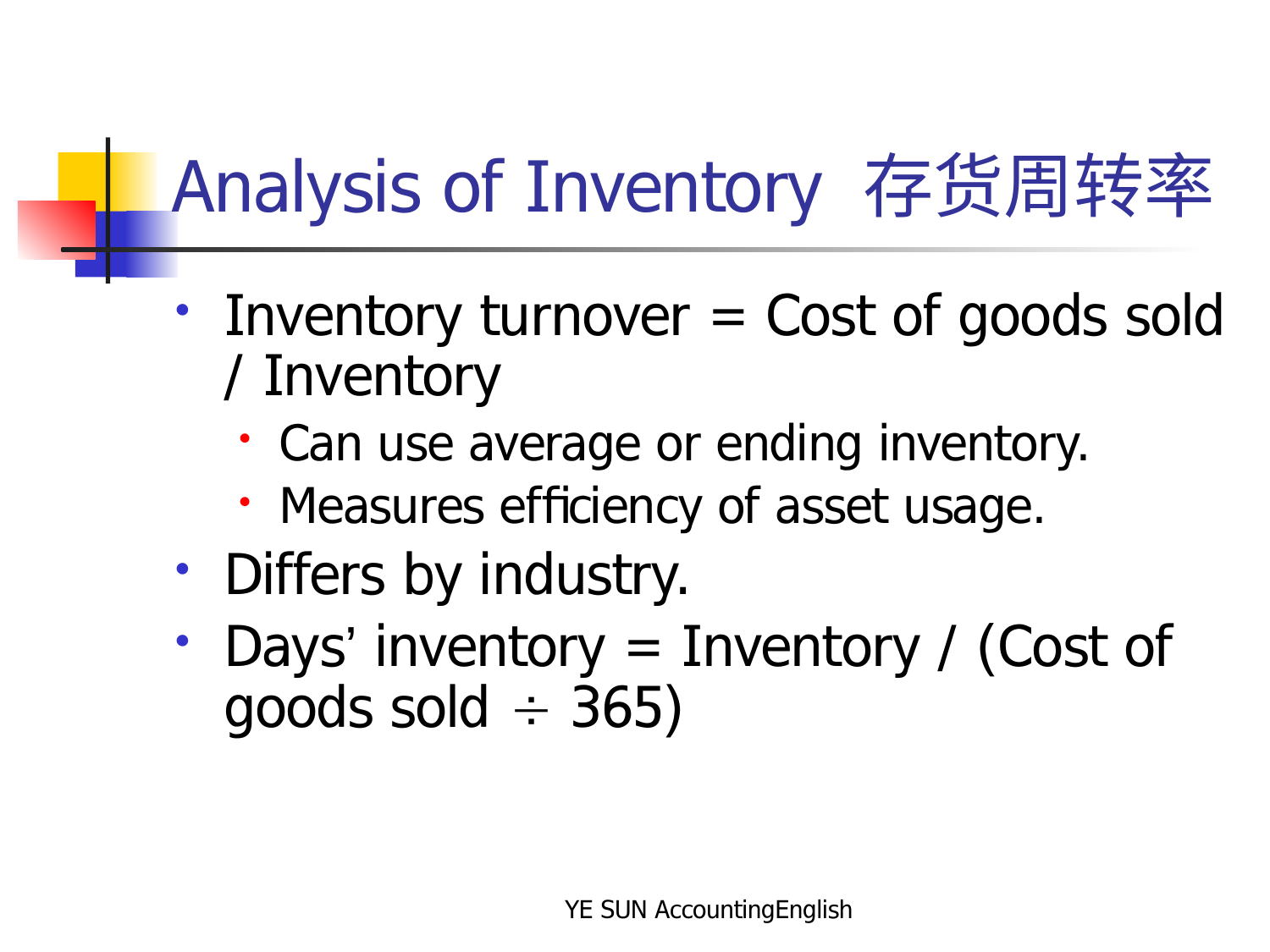

# Analysis of Inventory 存货周转率
Inventory turnover = Cost of goods sold / Inventory
Can use average or ending inventory.
Measures efficiency of asset usage.
Differs by industry.
Days’ inventory = Inventory / (Cost of goods sold ÷ 365)

YE SUN AccountingEnglish
76